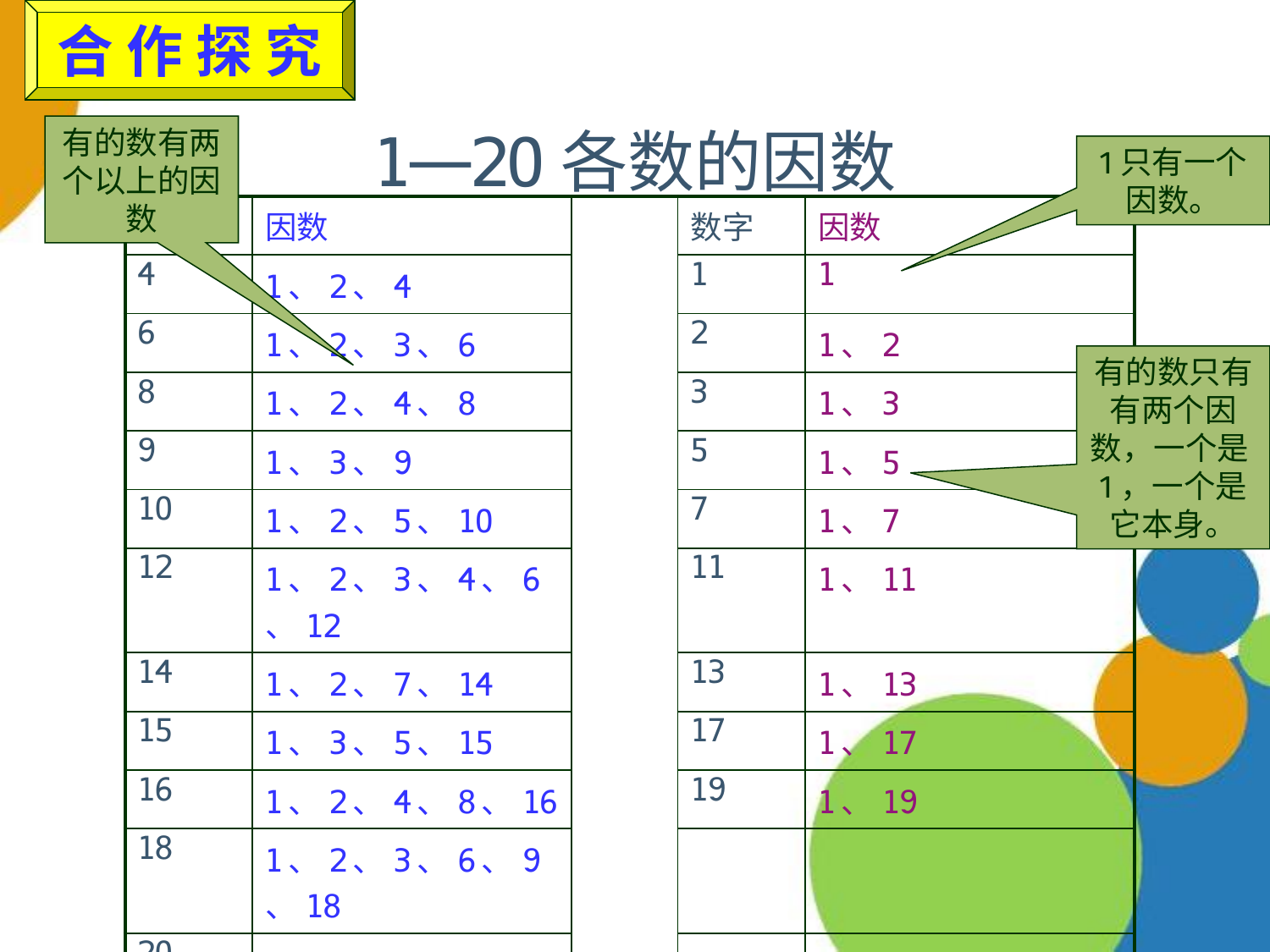

合 作 探 究
# 1—20各数的因数
有的数有两个以上的因数
1只有一个因数。
| 数字 | 因数 |  | 数字 | 因数 |
| --- | --- | --- | --- | --- |
| 4 | 1、2、4 |  | 1 | 1 |
| 6 | 1、2、3、6 |  | 2 | 1、2 |
| 8 | 1、2、4、8 |  | 3 | 1、3 |
| 9 | 1、3、9 |  | 5 | 1、5 |
| 10 | 1、2、5、10 |  | 7 | 1、7 |
| 12 | 1、2、3、4、6、12 |  | 11 | 1、11 |
| 14 | 1、2、7、14 |  | 13 | 1、13 |
| 15 | 1、3、5、15 |  | 17 | 1、17 |
| 16 | 1、2、4、8、16 |  | 19 | 1、19 |
| 18 | 1、2、3、6、9、18 |  |  |  |
| 20 | 1、2、4、5、10、20 |  |  |  |
有的数只有有两个因数，一个是1，一个是它本身。